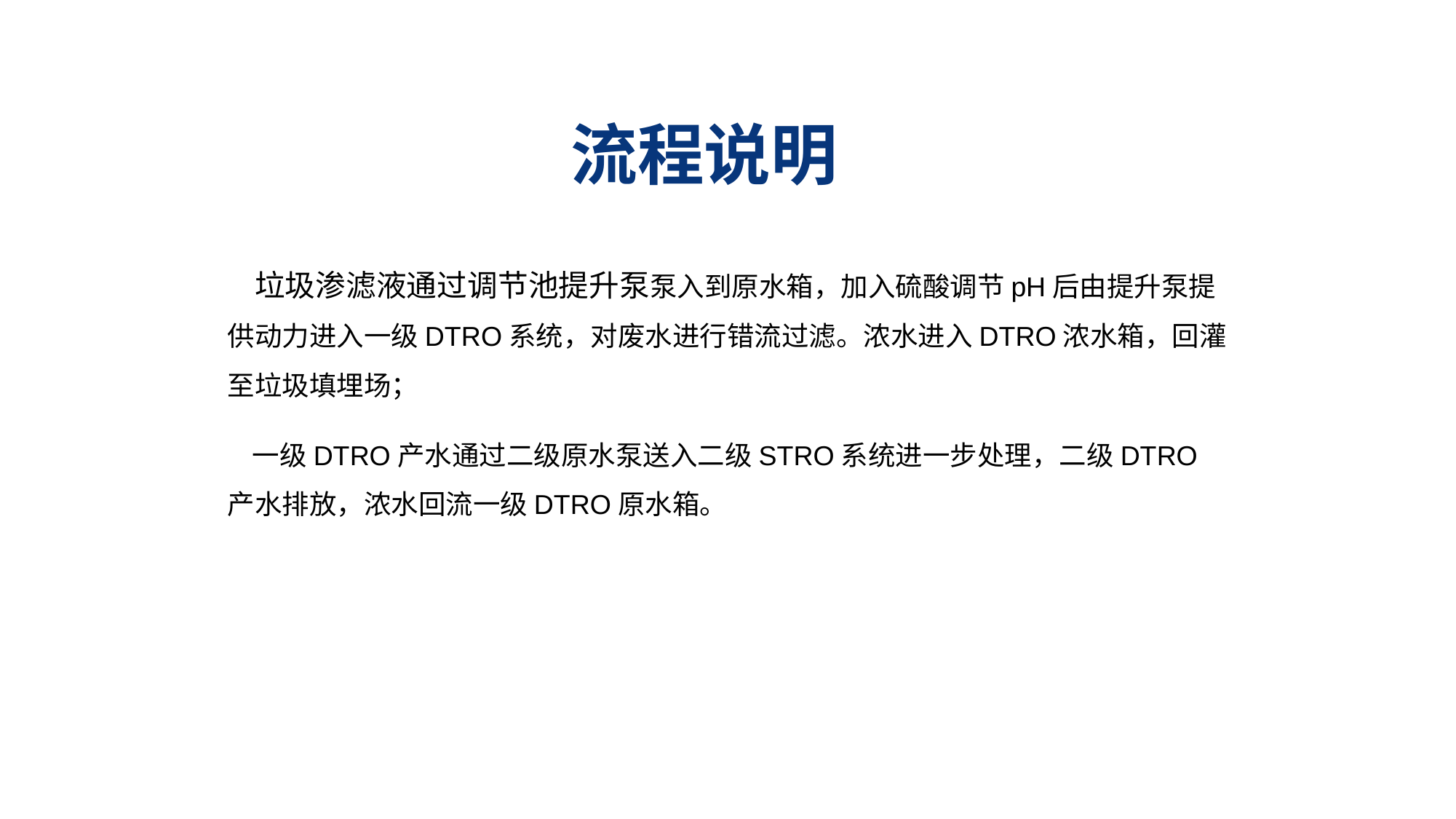

流程说明
   垃圾渗滤液通过调节池提升泵泵入到原水箱，加入硫酸调节pH后由提升泵提供动力进入一级DTRO系统，对废水进行错流过滤。浓水进入DTRO浓水箱，回灌至垃圾填埋场；
   一级DTRO产水通过二级原水泵送入二级STRO系统进一步处理，二级DTRO产水排放，浓水回流一级DTRO原水箱。